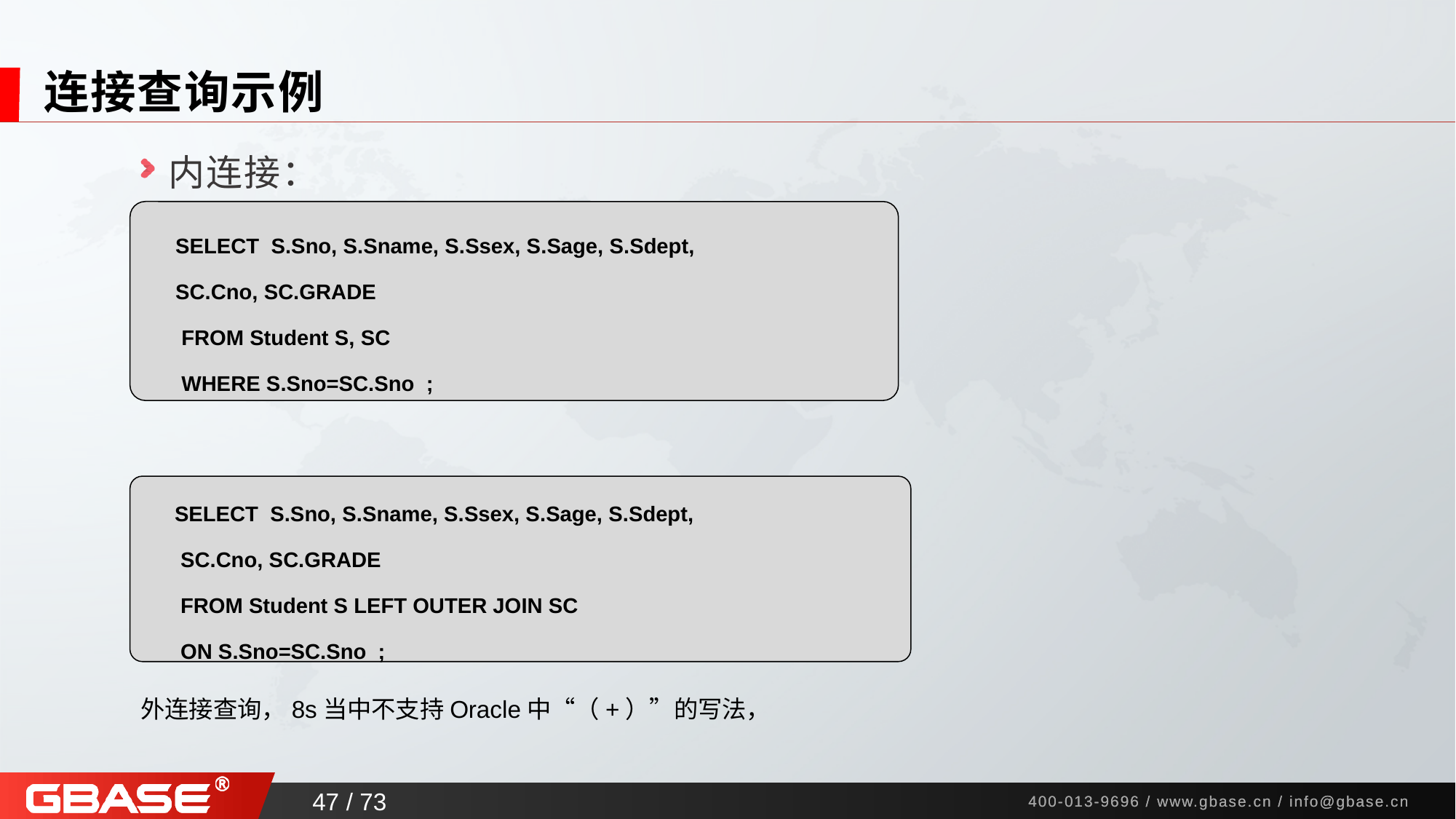

# 连接查询示例
内连接：

左外连接：

     SELECT  S.Sno, S.Sname, S.Ssex, S.Sage, S.Sdept,
     SC.Cno, SC.GRADE
      FROM Student S, SC
      WHERE S.Sno=SC.Sno  ;
     SELECT  S.Sno, S.Sname, S.Ssex, S.Sage, S.Sdept,
      SC.Cno, SC.GRADE
      FROM Student S LEFT OUTER JOIN SC
      ON S.Sno=SC.Sno  ;
外连接查询，8s当中不支持Oracle中“（+）”的写法，